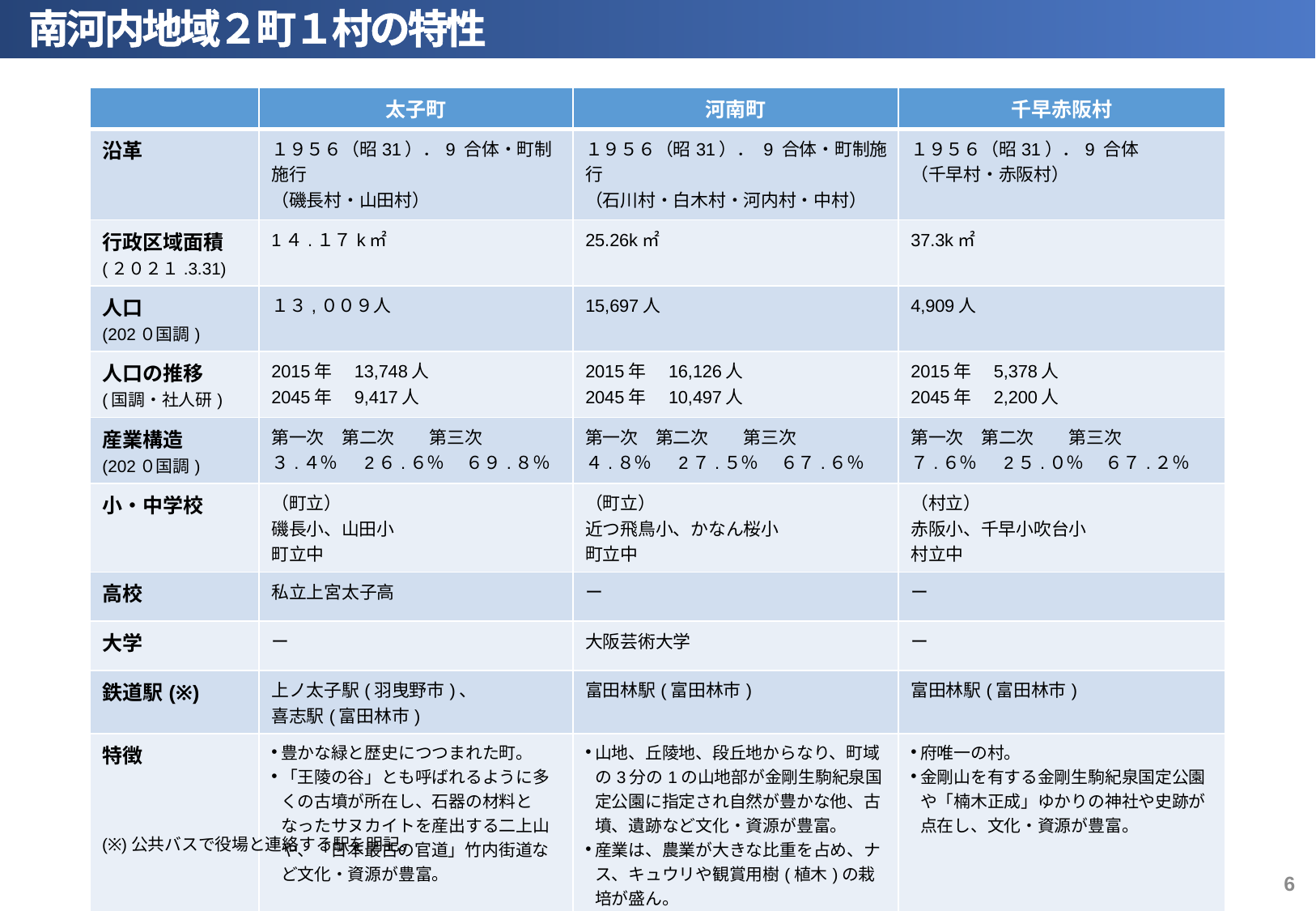

南河内地域２町１村の特性

|  | 太子町 | 河南町 | 千早赤阪村 |
| --- | --- | --- | --- |
| 沿革 | １９５６（昭31）．9 合体・町制施行 （磯長村・山田村） | １９５６（昭31）． 9 合体・町制施行 （石川村・白木村・河内村・中村） | １９５６（昭31）．9 合体 （千早村・赤阪村） |
| 行政区域面積 (２０２１.3.31) | 1４.１７k㎡ | 25.26k㎡ | 37.3k㎡ |
| 人口 (202０国調) | １３,００９人 | 15,697人 | 4,909人 |
| 人口の推移 (国調・社人研) | 2015年　13,748人 2045年　9,417人 | 2015年　16,126人 2045年　10,497人 | 2015年　5,378人 2045年　2,200人 |
| 産業構造 (202０国調) | 第一次　第二次　　第三次 ３.４％　 2６.６％　 ６９.８％ | 第一次　第二次　　第三次 ４.８％　 2７.５％　 ６７.６％ | 第一次　第二次　　第三次 ７.６％　 2５.０％　 ６７.２％ |
| 小・中学校 | （町立） 磯長小、山田小 町立中 | （町立） 近つ飛鳥小、かなん桜小 町立中 | （村立） 赤阪小、千早小吹台小 村立中 |
| 高校 | 私立上宮太子高 | ー | ー |
| 大学 | ー | 大阪芸術大学 | ー |
| 鉄道駅(※) | 上ノ太子駅(羽曳野市)、 喜志駅(富田林市) | 富田林駅(富田林市) | 富田林駅(富田林市) |
| 特徴 | 豊かな緑と歴史につつまれた町。 「王陵の谷」とも呼ばれるように多くの古墳が所在し、石器の材料となったサヌカイトを産出する二上山や、「日本最古の官道」竹内街道など文化・資源が豊富。 | 山地、丘陵地、段丘地からなり、町域の3分の1の山地部が金剛生駒紀泉国定公園に指定され自然が豊かな他、古墳、遺跡など文化・資源が豊富。 産業は、農業が大きな比重を占め、ナス、キュウリや観賞用樹(植木)の栽培が盛ん。 | 府唯一の村。 金剛山を有する金剛生駒紀泉国定公園や「楠木正成」ゆかりの神社や史跡が点在し、文化・資源が豊富。 |
(※)公共バスで役場と連絡する駅を明記。
6